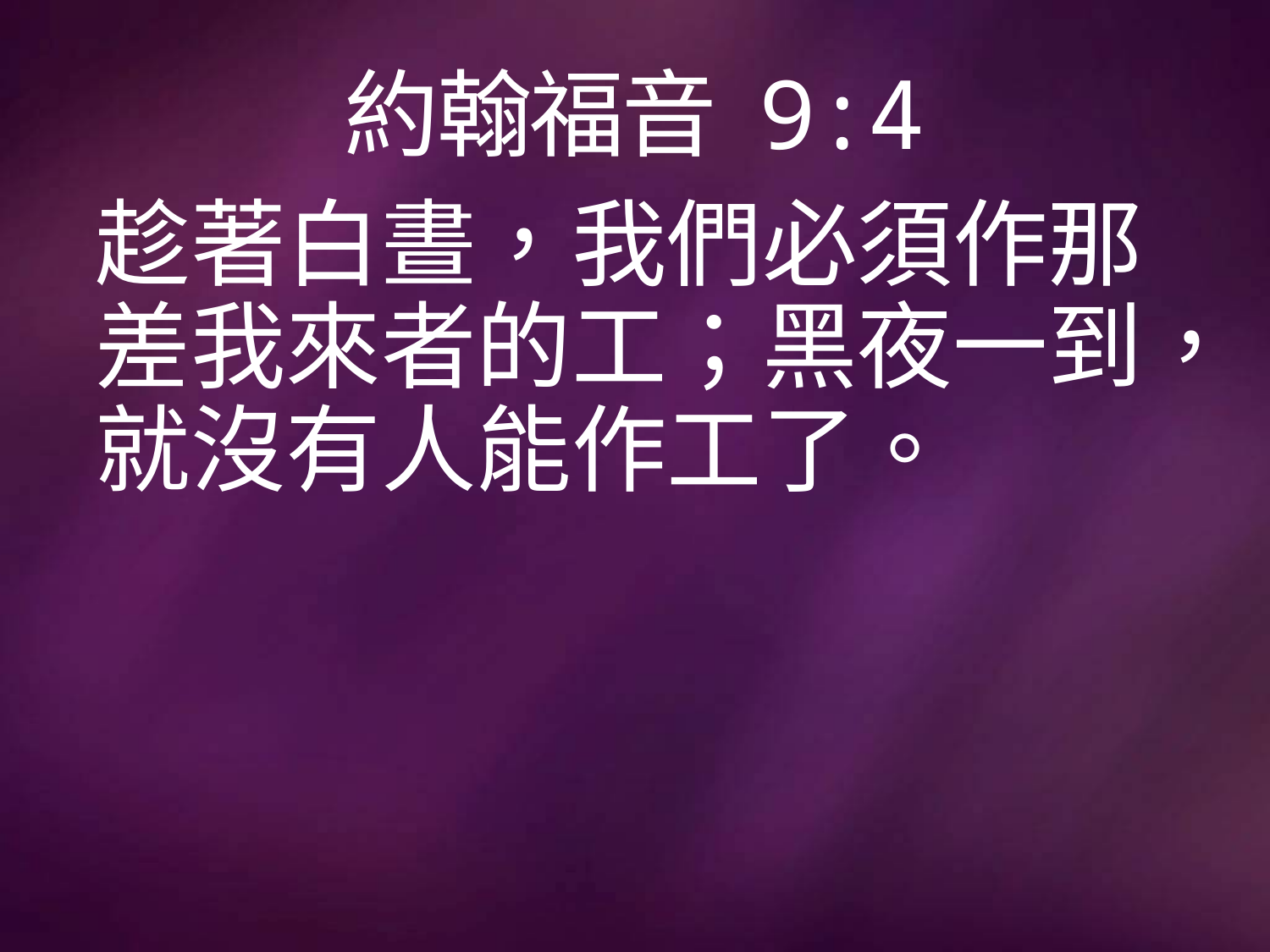

# 約翰福音 9:4
趁著白晝，我們必須作那差我來者的工；黑夜一到，就沒有人能作工了。